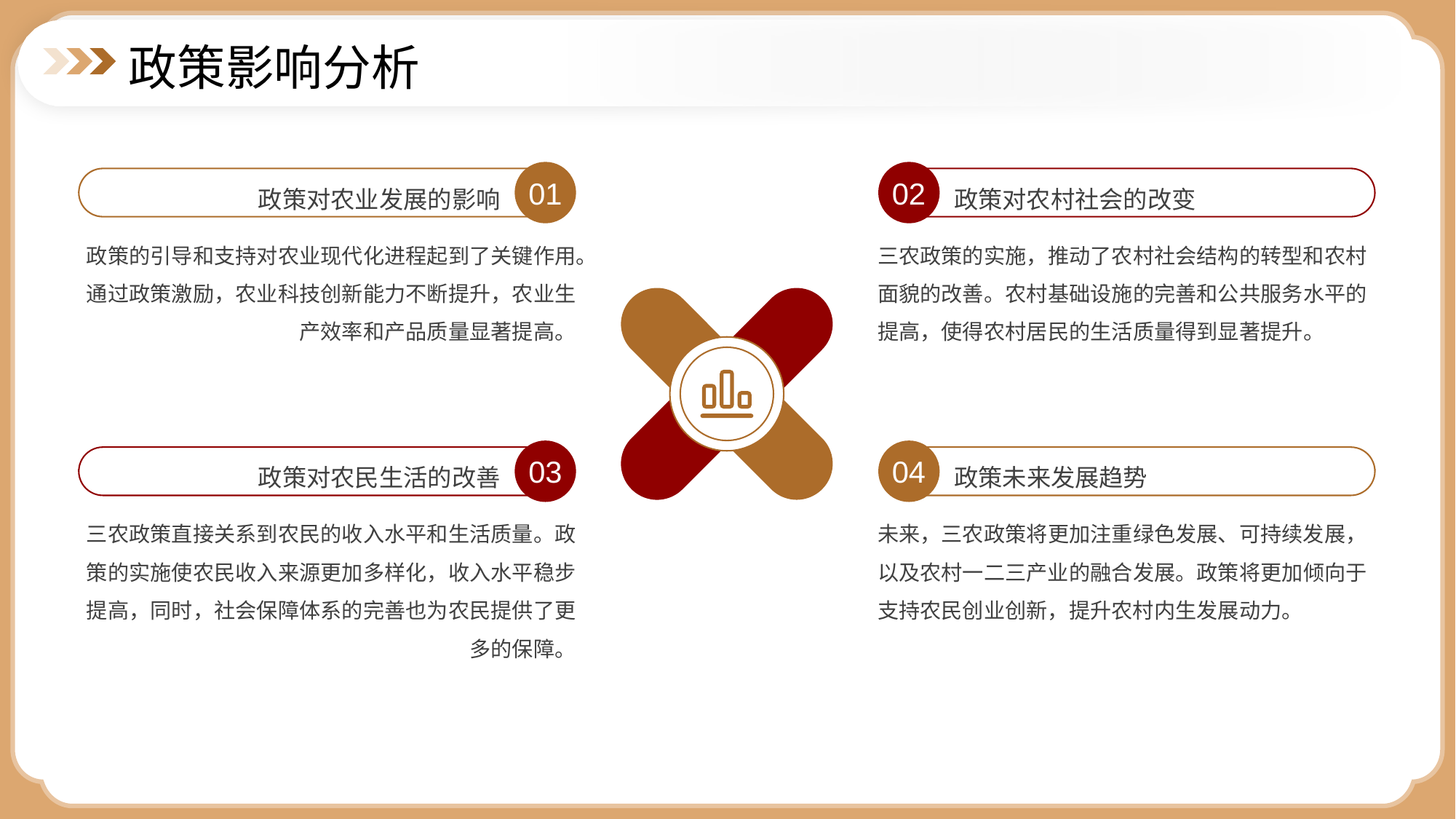

政策影响分析

01
02
政策对农业发展的影响
政策对农村社会的改变
政策的引导和支持对农业现代化进程起到了关键作用。通过政策激励，农业科技创新能力不断提升，农业生产效率和产品质量显著提高。
三农政策的实施，推动了农村社会结构的转型和农村面貌的改善。农村基础设施的完善和公共服务水平的提高，使得农村居民的生活质量得到显著提升。

03
04
政策对农民生活的改善
政策未来发展趋势
三农政策直接关系到农民的收入水平和生活质量。政策的实施使农民收入来源更加多样化，收入水平稳步提高，同时，社会保障体系的完善也为农民提供了更多的保障。
未来，三农政策将更加注重绿色发展、可持续发展，以及农村一二三产业的融合发展。政策将更加倾向于支持农民创业创新，提升农村内生发展动力。